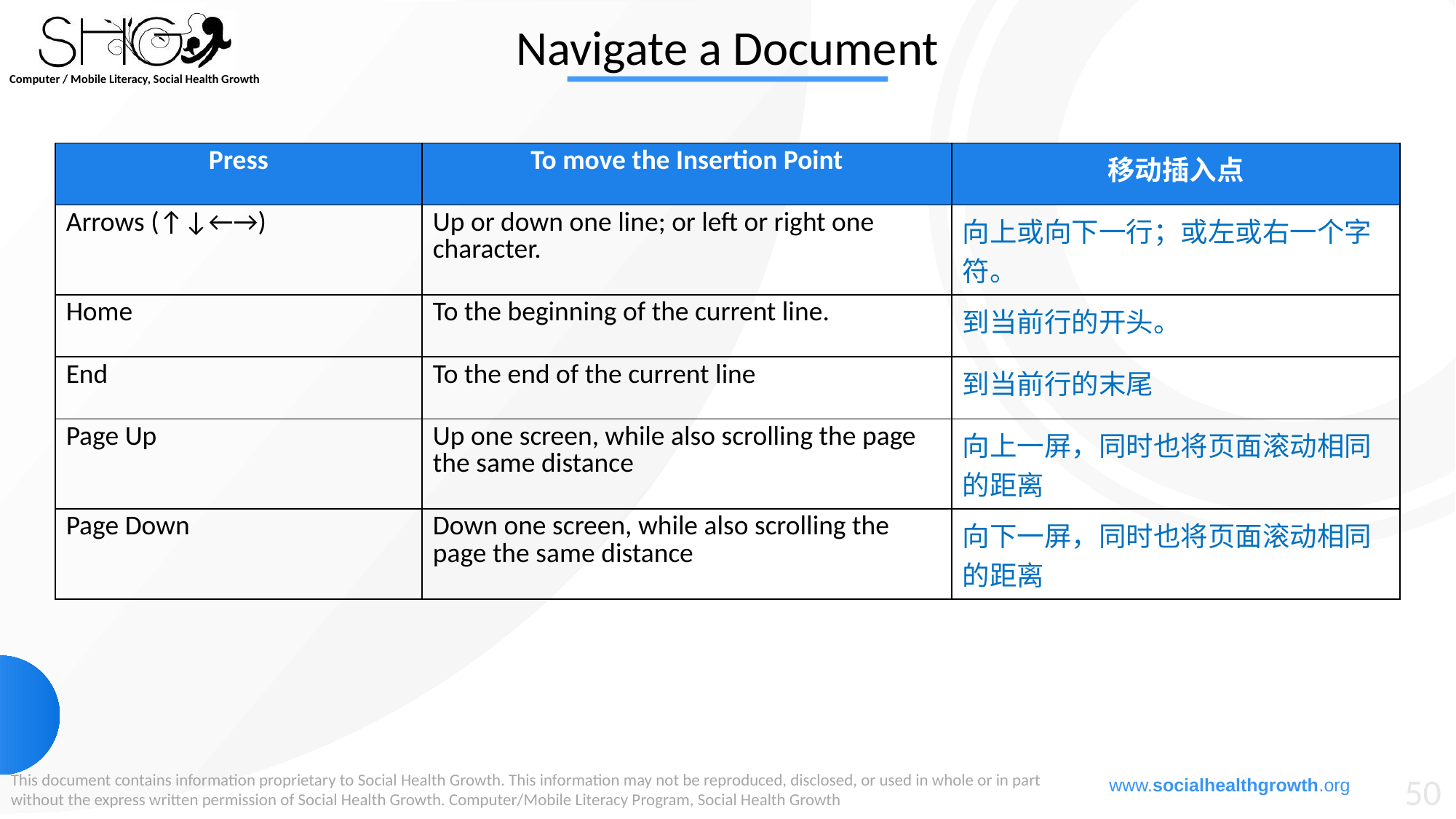

Navigate a Document
| Press | To move the Insertion Point | 移动插入点 |
| --- | --- | --- |
| Arrows (↑↓←→) | Up or down one line; or left or right one character. | 向上或向下一行；或左或右一个字符。 |
| Home | To the beginning of the current line. | 到当前行的开头。 |
| End | To the end of the current line | 到当前行的末尾 |
| Page Up | Up one screen, while also scrolling the page the same distance | 向上一屏，同时也将页面滚动相同的距离 |
| Page Down | Down one screen, while also scrolling the page the same distance | 向下一屏，同时也将页面滚动相同的距离 |